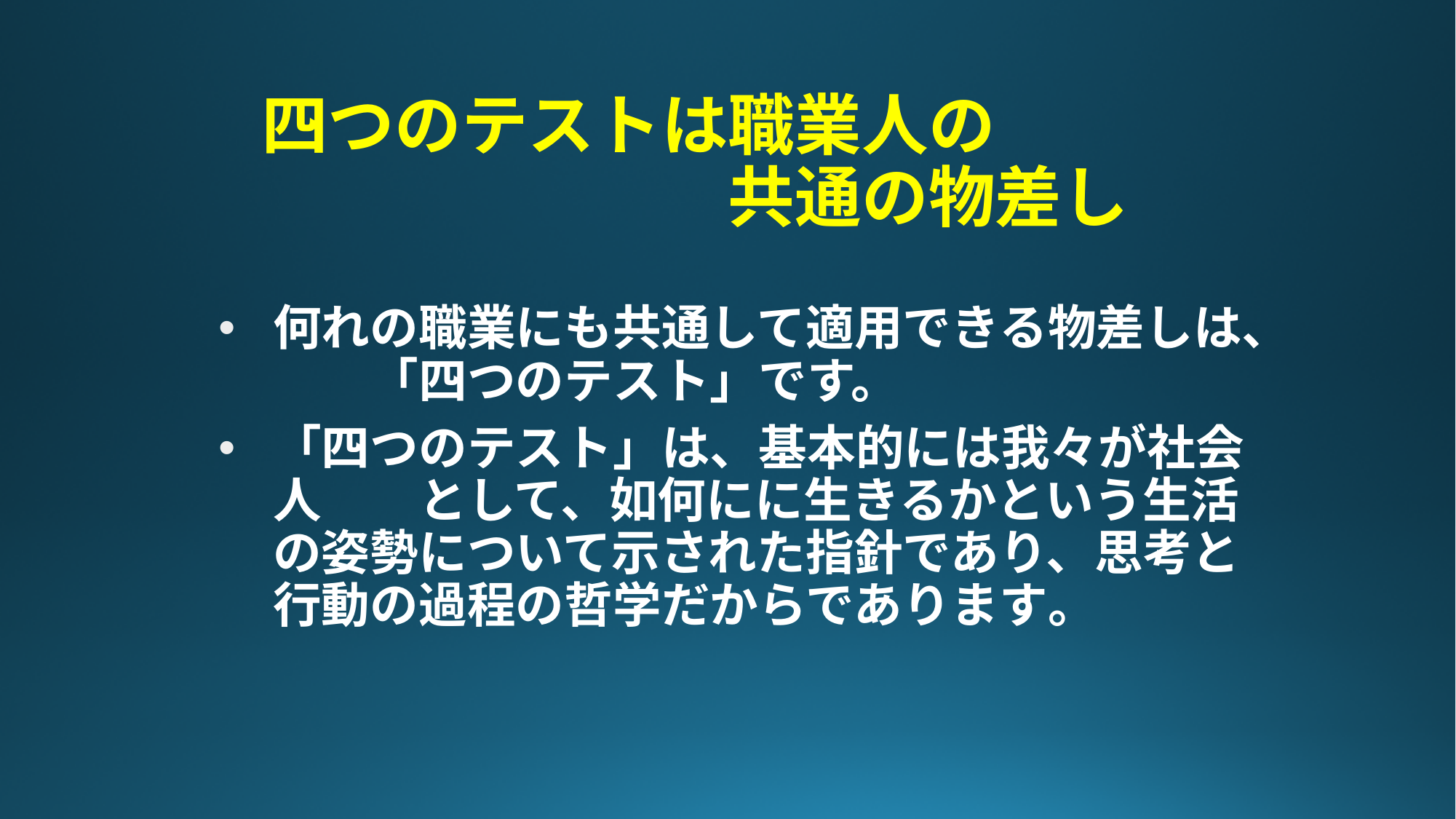

# 四つのテストは職業人の 　　　　　　　共通の物差し
何れの職業にも共通して適用できる物差しは、　　「四つのテスト」です。
「四つのテスト」は、基本的には我々が社会人　　として、如何にに生きるかという生活の姿勢について示された指針であり、思考と行動の過程の哲学だからであります。